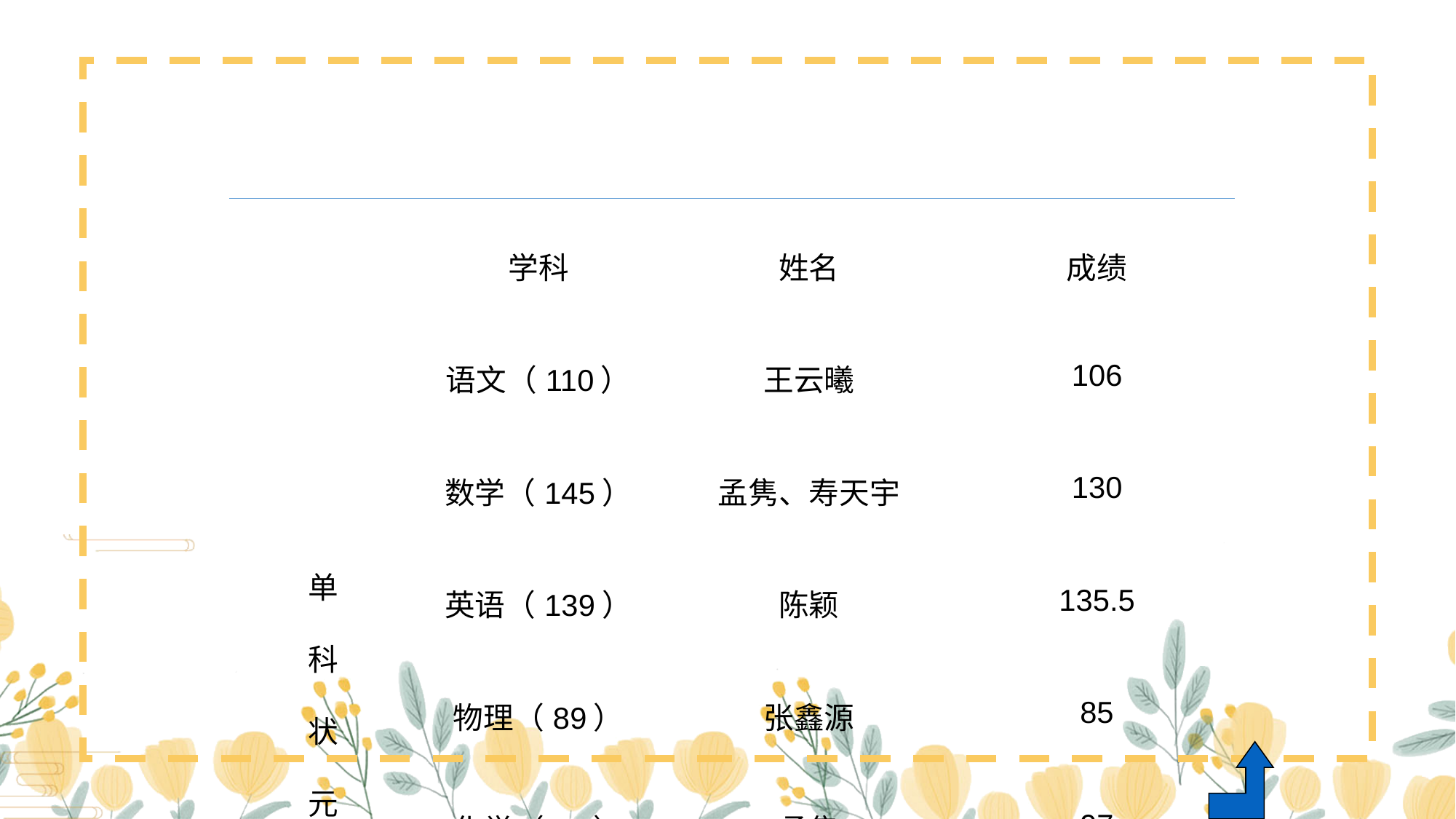

| 单 科 状 元 | 学科 | 姓名 | 成绩 |
| --- | --- | --- | --- |
|  | 语文（110） | 王云曦 | 106 |
|  | 数学（145） | 孟隽、寿天宇 | 130 |
|  | 英语（139） | 陈颖 | 135.5 |
|  | 物理（89） | 张鑫源 | 85 |
|  | 化学（97） | 孟隽 | 97 |
|  |  |  |  |